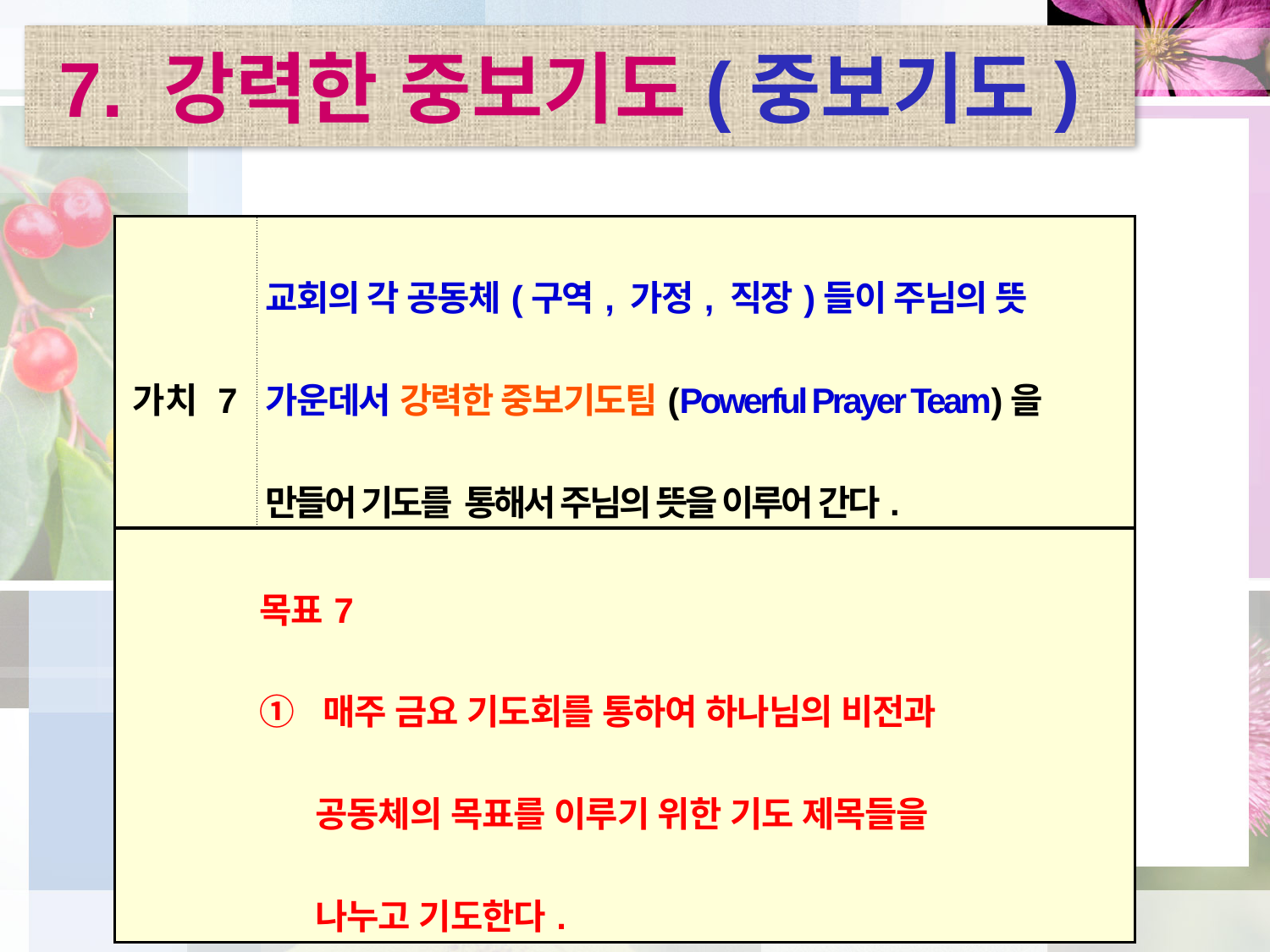

7. 강력한 중보기도(중보기도)
| 가치 7 | 교회의 각 공동체(구역, 가정, 직장)들이 주님의 뜻 가운데서 강력한 중보기도팀(Powerful Prayer Team)을 만들어 기도를 통해서 주님의 뜻을 이루어 간다. |
| --- | --- |
| 목표7 ➀ 매주 금요 기도회를 통하여 하나님의 비전과 공동체의 목표를 이루기 위한 기도 제목들을 나누고 기도한다. |  |